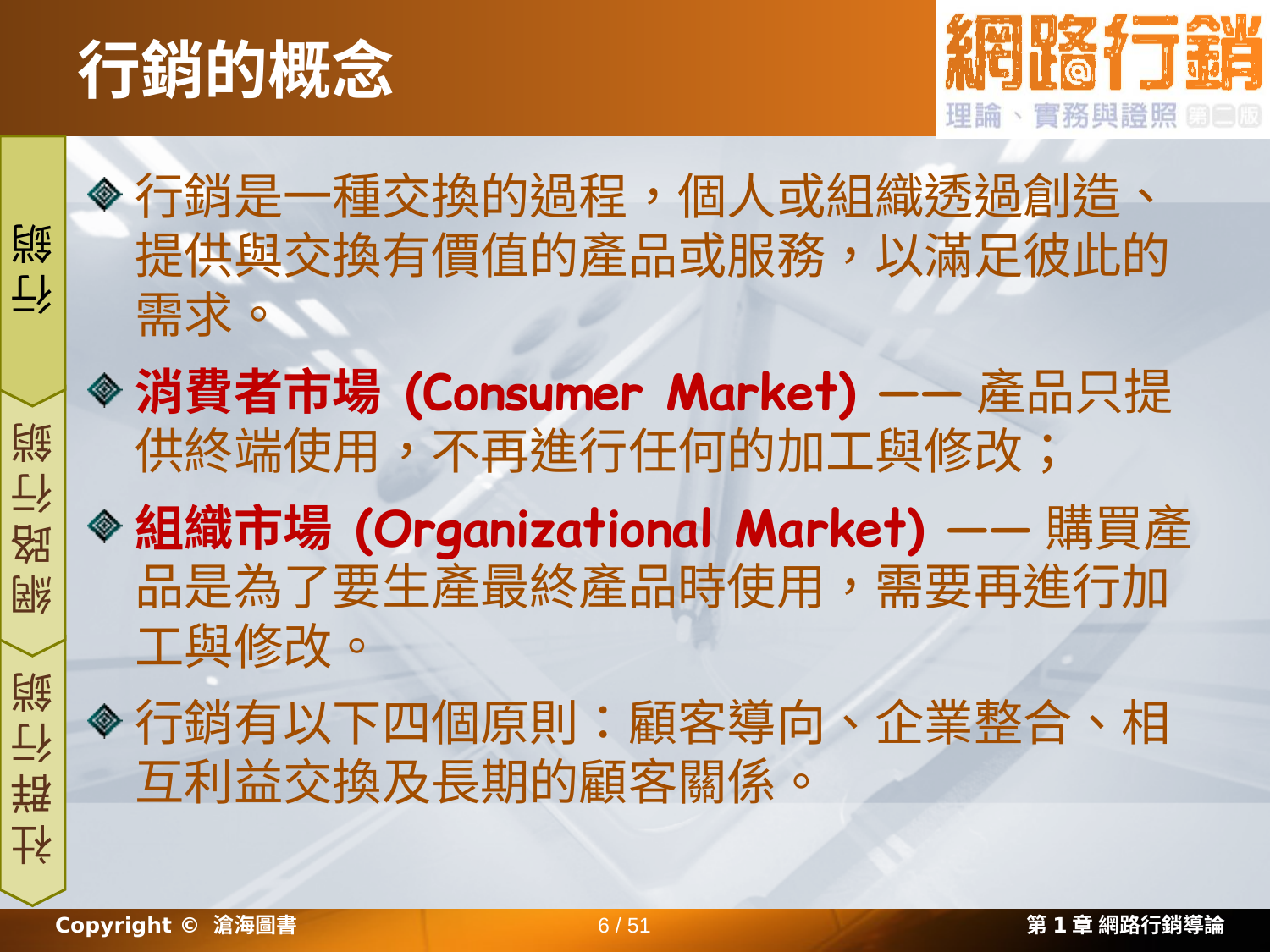

# 行銷的概念
行銷是一種交換的過程，個人或組織透過創造、提供與交換有價值的產品或服務，以滿足彼此的需求。
消費者市場 (Consumer Market) ——產品只提供終端使用，不再進行任何的加工與修改；
組織市場 (Organizational Market) ——購買產品是為了要生產最終產品時使用，需要再進行加工與修改。
行銷有以下四個原則：顧客導向、企業整合、相互利益交換及長期的顧客關係。

行銷
網路行銷
社群行銷
Copyright © 滄海圖書
6 / 51
第1章 網路行銷導論